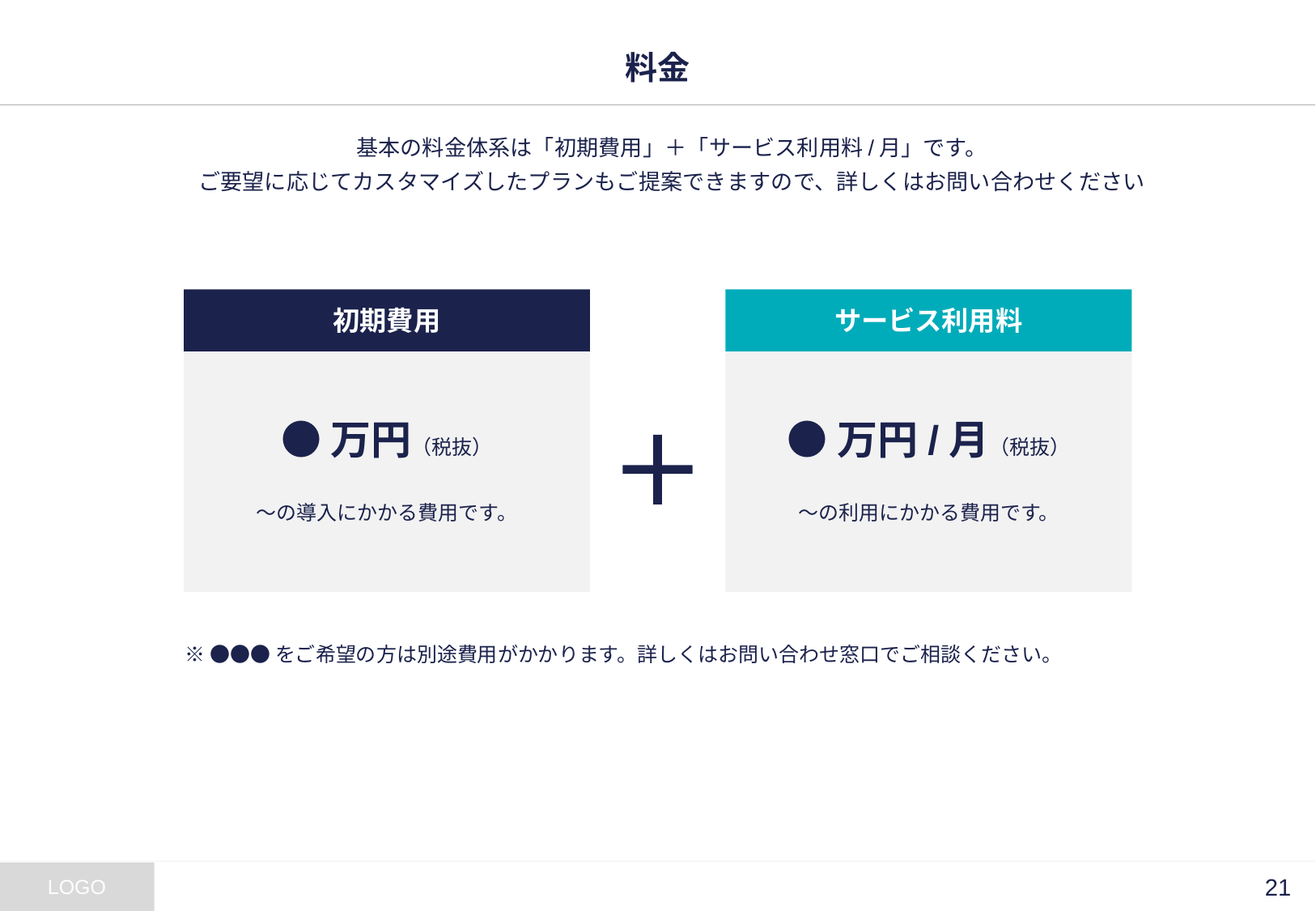

# 料金
基本の料金体系は「初期費用」＋「サービス利用料/月」です。
ご要望に応じてカスタマイズしたプランもご提案できますので、詳しくはお問い合わせください
初期費用
サービス利用料
●万円/月（税抜）

〜の利用にかかる費用です。
●万円（税抜）

〜の導入にかかる費用です。

※ ●●●をご希望の方は別途費用がかかります。詳しくはお問い合わせ窓口でご相談ください。

21